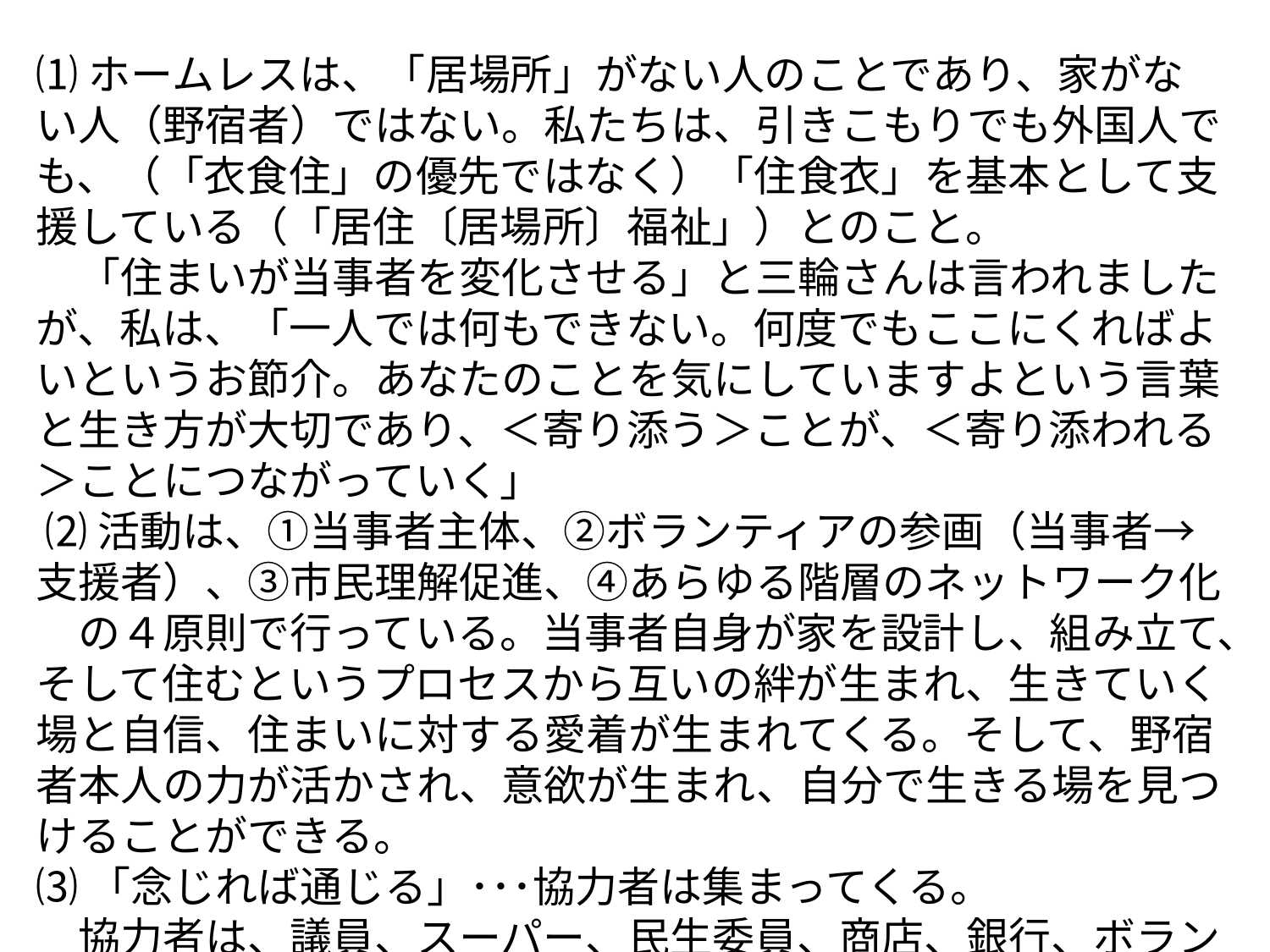

⑴ホームレスは、「居場所」がない人のことであり、家がない人（野宿者）ではない。私たちは、引きこもりでも外国人でも、（「衣食住」の優先ではなく）「住食衣」を基本として支援している（「居住〔居場所〕福祉」）とのこと。
　「住まいが当事者を変化させる」と三輪さんは言われましたが、私は、「一人では何もできない。何度でもここにくればよいというお節介。あなたのことを気にしていますよという言葉と生き方が大切であり、＜寄り添う＞ことが、＜寄り添われる＞ことにつながっていく」
 ⑵活動は、①当事者主体、②ボランティアの参画（当事者→支援者）、③市民理解促進、④あらゆる階層のネットワーク化　の４原則で行っている。当事者自身が家を設計し、組み立て、そして住むというプロセスから互いの絆が生まれ、生きていく場と自信、住まいに対する愛着が生まれてくる。そして、野宿者本人の力が活かされ、意欲が生まれ、自分で生きる場を見つけることができる。
⑶「念じれば通じる」･･･協力者は集まってくる。
　協力者は、議員、スーパー、民生委員、商店、銀行、ボランティア２００人ほど。個人・企業の寄付は　2千件を超える。